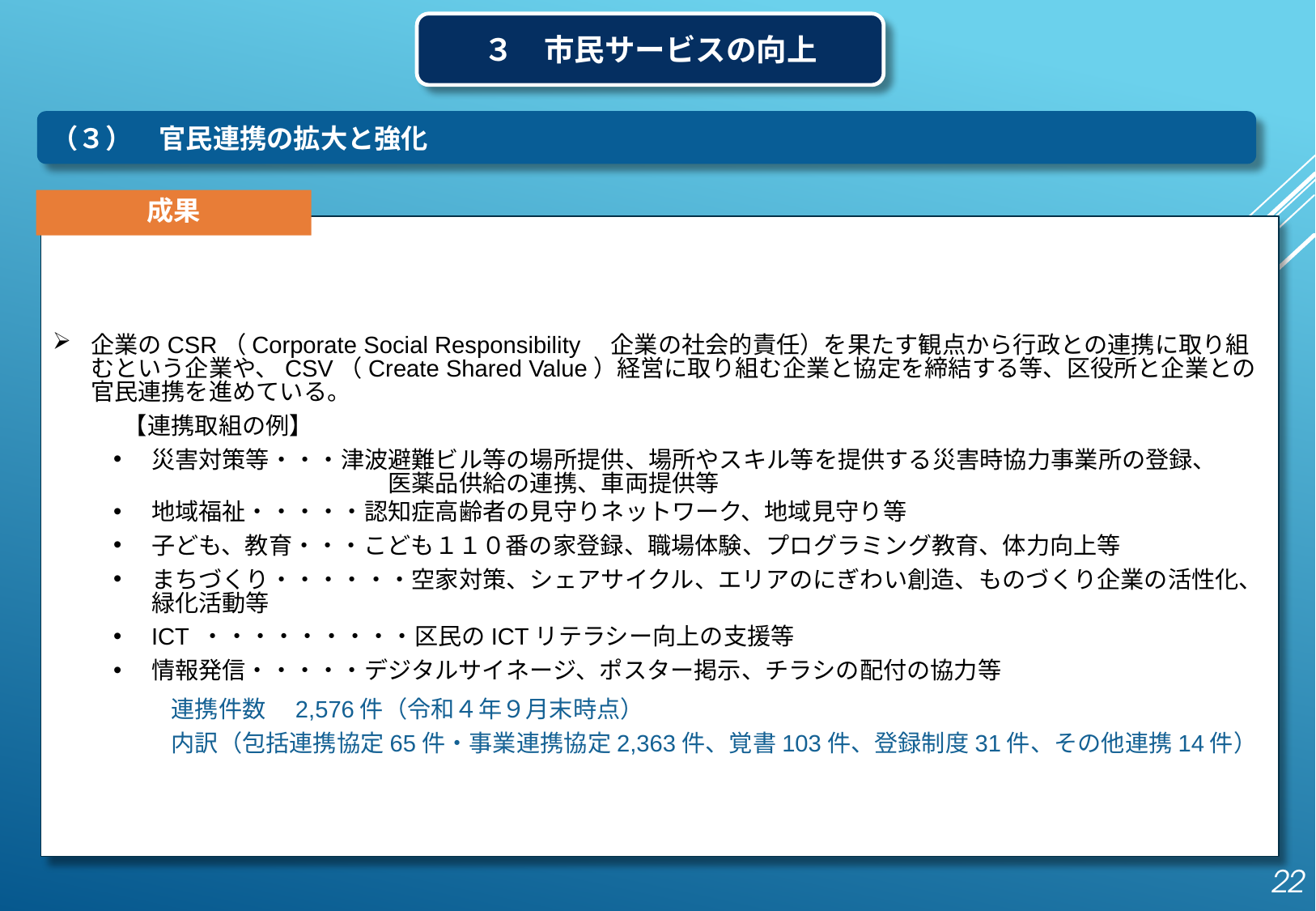

３　市民サービスの向上
（３）　官民連携の拡大と強化
成果
企業のCSR（Corporate Social Responsibility　企業の社会的責任）を果たす観点から行政との連携に取り組むという企業や、CSV（Create Shared Value）経営に取り組む企業と協定を締結する等、区役所と企業との官民連携を進めている。
　　　【連携取組の例】
災害対策等・・・津波避難ビル等の場所提供、場所やスキル等を提供する災害時協力事業所の登録、
　　　　　　　　　　医薬品供給の連携、車両提供等
地域福祉・・・・・認知症高齢者の見守りネットワーク、地域見守り等
子ども、教育・・・こども１１０番の家登録、職場体験、プログラミング教育、体力向上等
まちづくり・・・・・・空家対策、シェアサイクル、エリアのにぎわい創造、ものづくり企業の活性化、緑化活動等
ICT ・・・・・・・・・区民のICTリテラシー向上の支援等
情報発信・・・・・デジタルサイネージ、ポスター掲示、チラシの配付の協力等
　　　　　連携件数　2,576件（令和４年９月末時点）
　　　　　内訳（包括連携協定65件・事業連携協定2,363件、覚書103件、登録制度31件、その他連携14件）
24
22